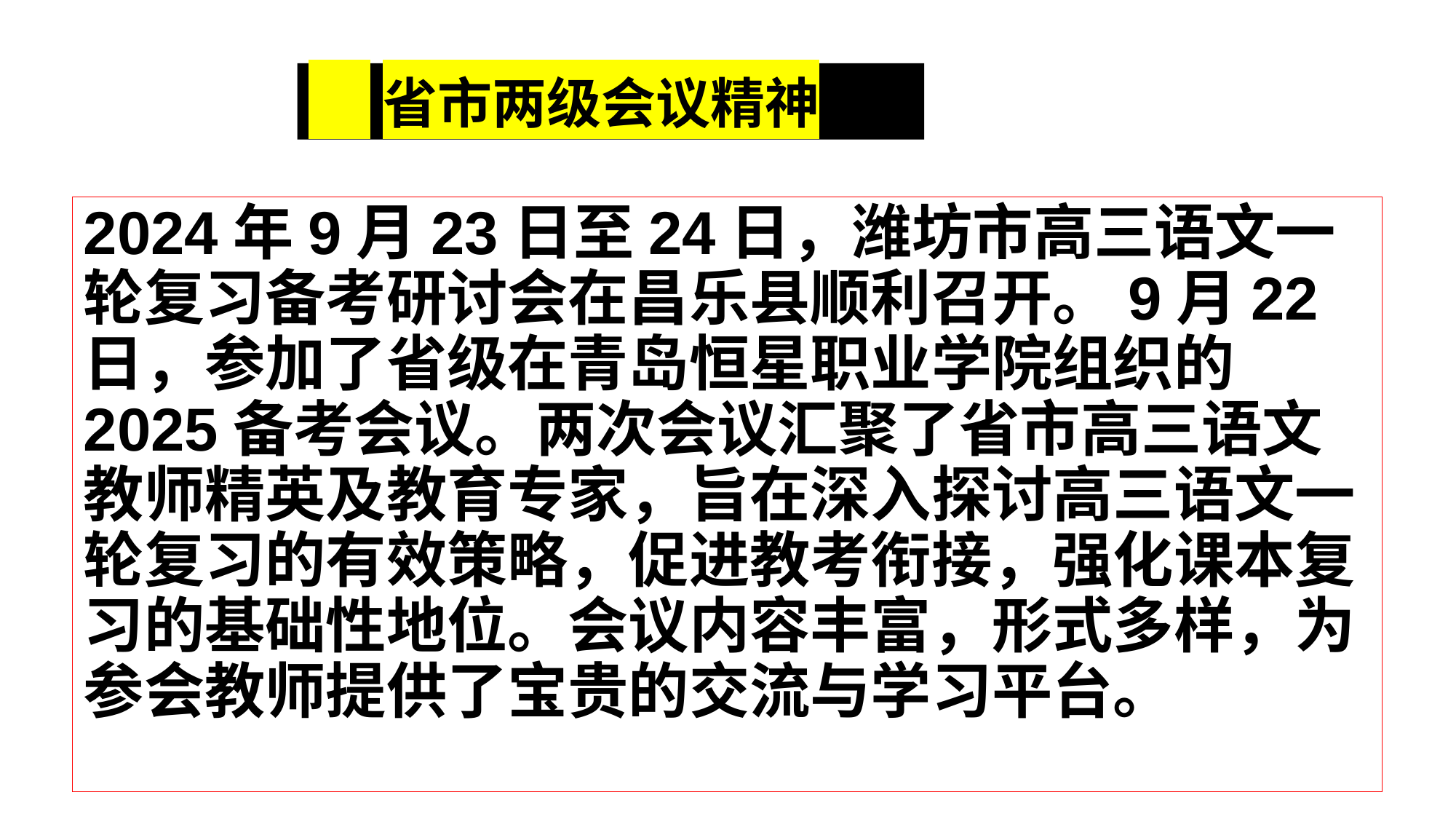

省市两级会议精神
2024年9月23日至24日，潍坊市高三语文一轮复习备考研讨会在昌乐县顺利召开。9月22日，参加了省级在青岛恒星职业学院组织的2025备考会议。两次会议汇聚了省市高三语文教师精英及教育专家，旨在深入探讨高三语文一轮复习的有效策略，促进教考衔接，强化课本复习的基础性地位。会议内容丰富，形式多样，为参会教师提供了宝贵的交流与学习平台。